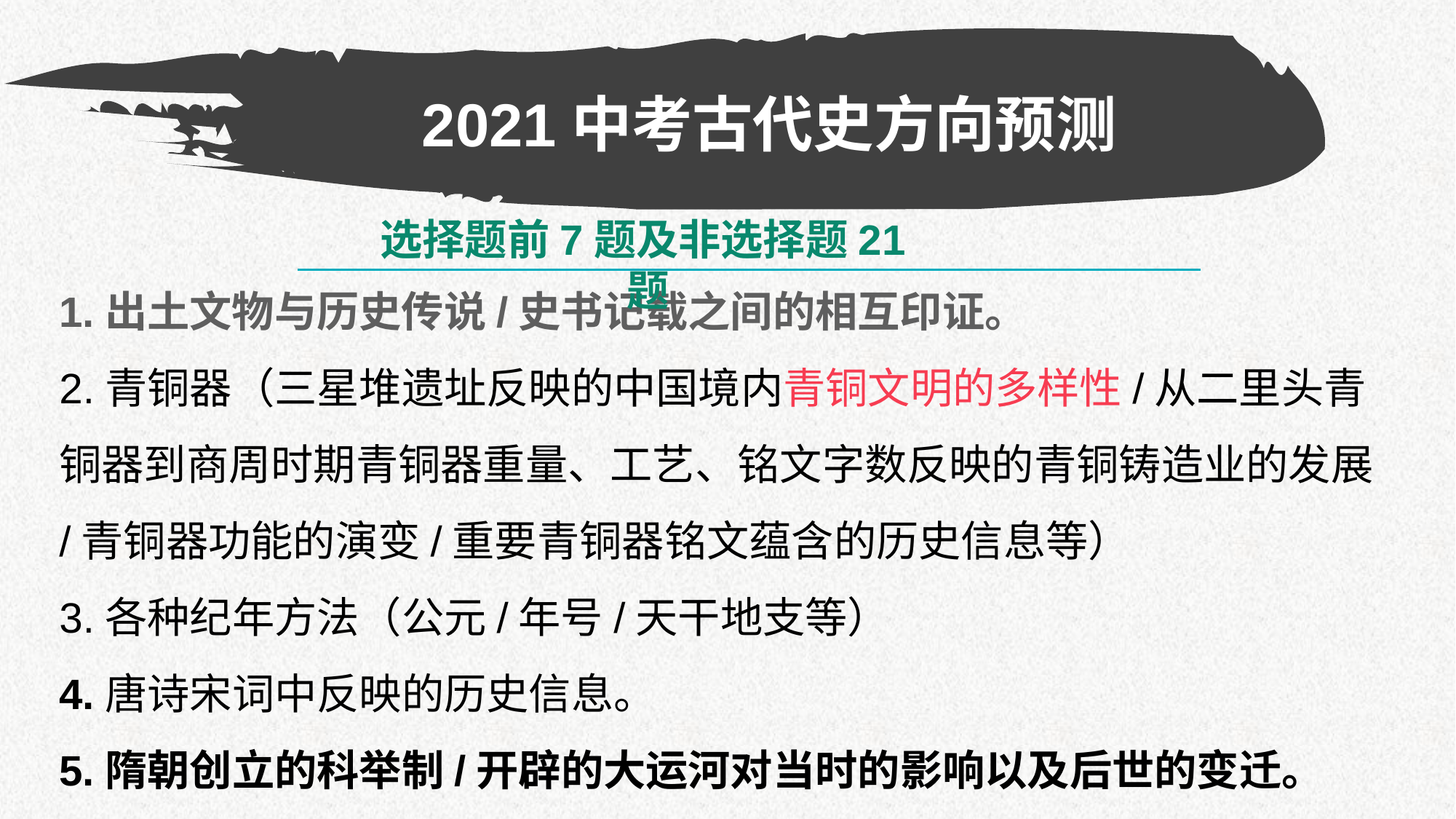

2021中考古代史方向预测

1.出土文物与历史传说/史书记载之间的相互印证。
2.青铜器（三星堆遗址反映的中国境内青铜文明的多样性/从二里头青铜器到商周时期青铜器重量、工艺、铭文字数反映的青铜铸造业的发展/青铜器功能的演变/重要青铜器铭文蕴含的历史信息等）
3.各种纪年方法（公元/年号/天干地支等）
4.唐诗宋词中反映的历史信息。
5.隋朝创立的科举制/开辟的大运河对当时的影响以及后世的变迁。
选择题前7题及非选择题21题